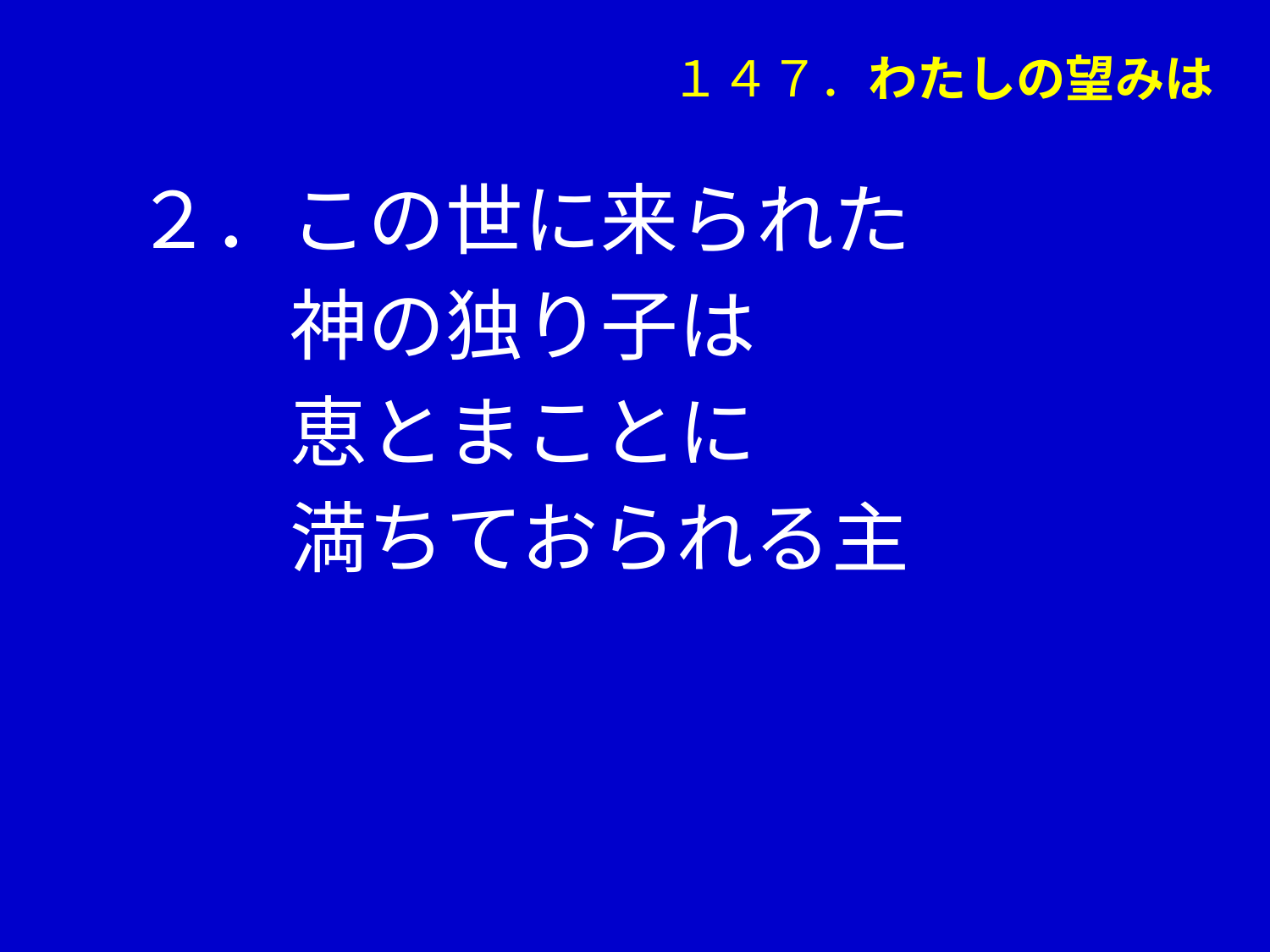

# １４７．わたしの望みは

　２．この世に来られた
　　　神の独り子は
　　　恵とまことに
　　　満ちておられる主